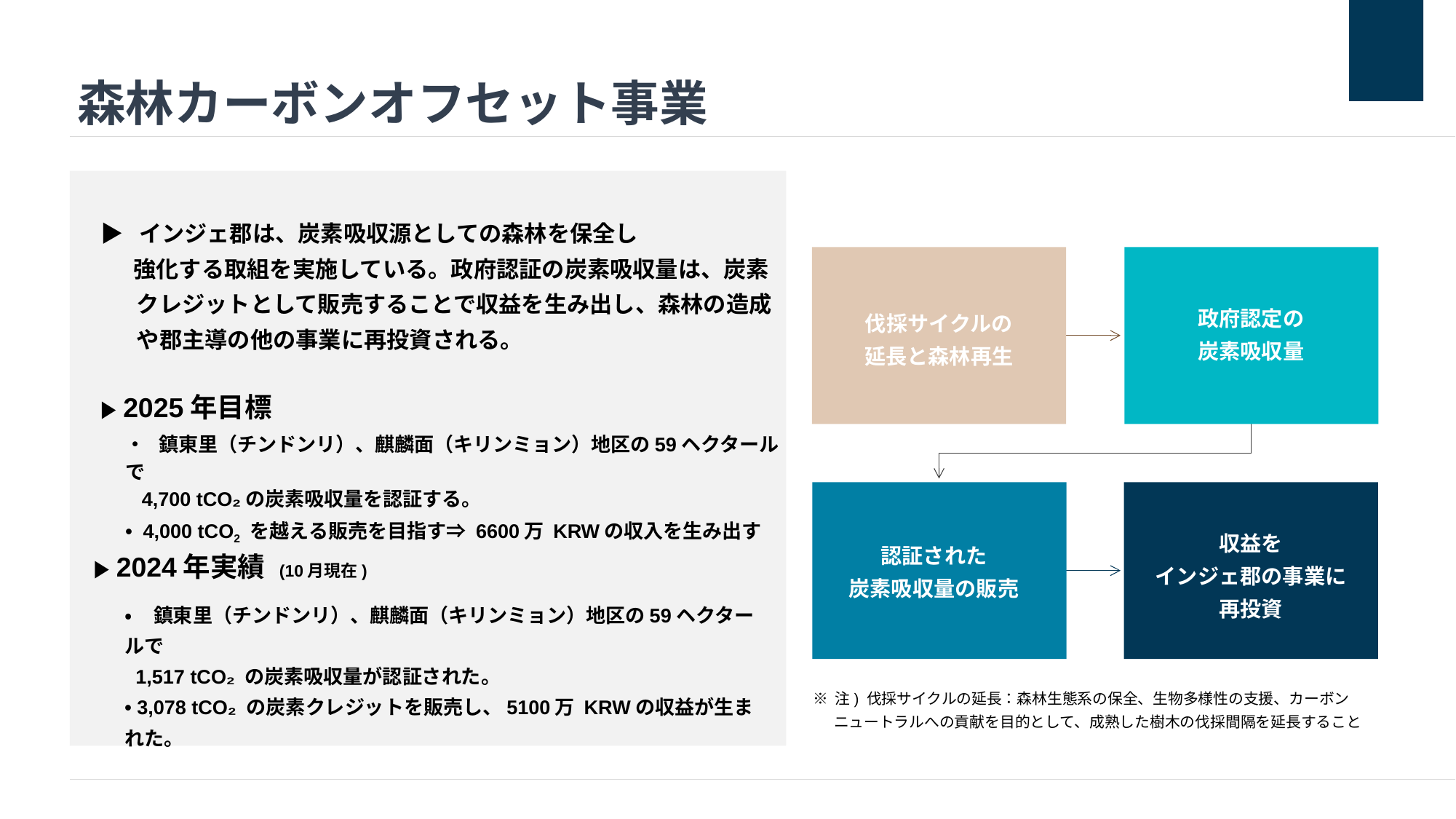

森林カーボンオフセット事業

▶  インジェ郡は、炭素吸収源としての森林を保全し
　  強化する取組を実施している。政府認証の炭素吸収量は、炭素
      クレジットとして販売することで収益を生み出し、森林の造成
      や郡主導の他の事業に再投資される。

政府認定の
炭素吸収量
伐採サイクルの
延長と森林再生

収益を
インジェ郡の事業に
再投資
認証された
炭素吸収量の販売

▶ 2025年目標
•  鎮東里（チンドンリ）、麒麟面（キリンミョン）地区の59ヘクタールで
   4,700 tCO₂の炭素吸収量を認証する。
•  4,000 tCO2 を越える販売を目指す⇒ 6600万 KRWの収入を生み出す
▶ 2024年実績 (10月現在)
• 鎮東里（チンドンリ）、麒麟面（キリンミョン）地区の59ヘクタールで
  1,517 tCO₂ の炭素吸収量が認証された。
• 3,078 tCO₂ の炭素クレジットを販売し、5100万 KRWの収益が生まれた。
※ 注) 伐採サイクルの延長：森林生態系の保全、生物多様性の支援、カーボン
     ニュートラルへの貢献を目的として、成熟した樹木の伐採間隔を延長すること